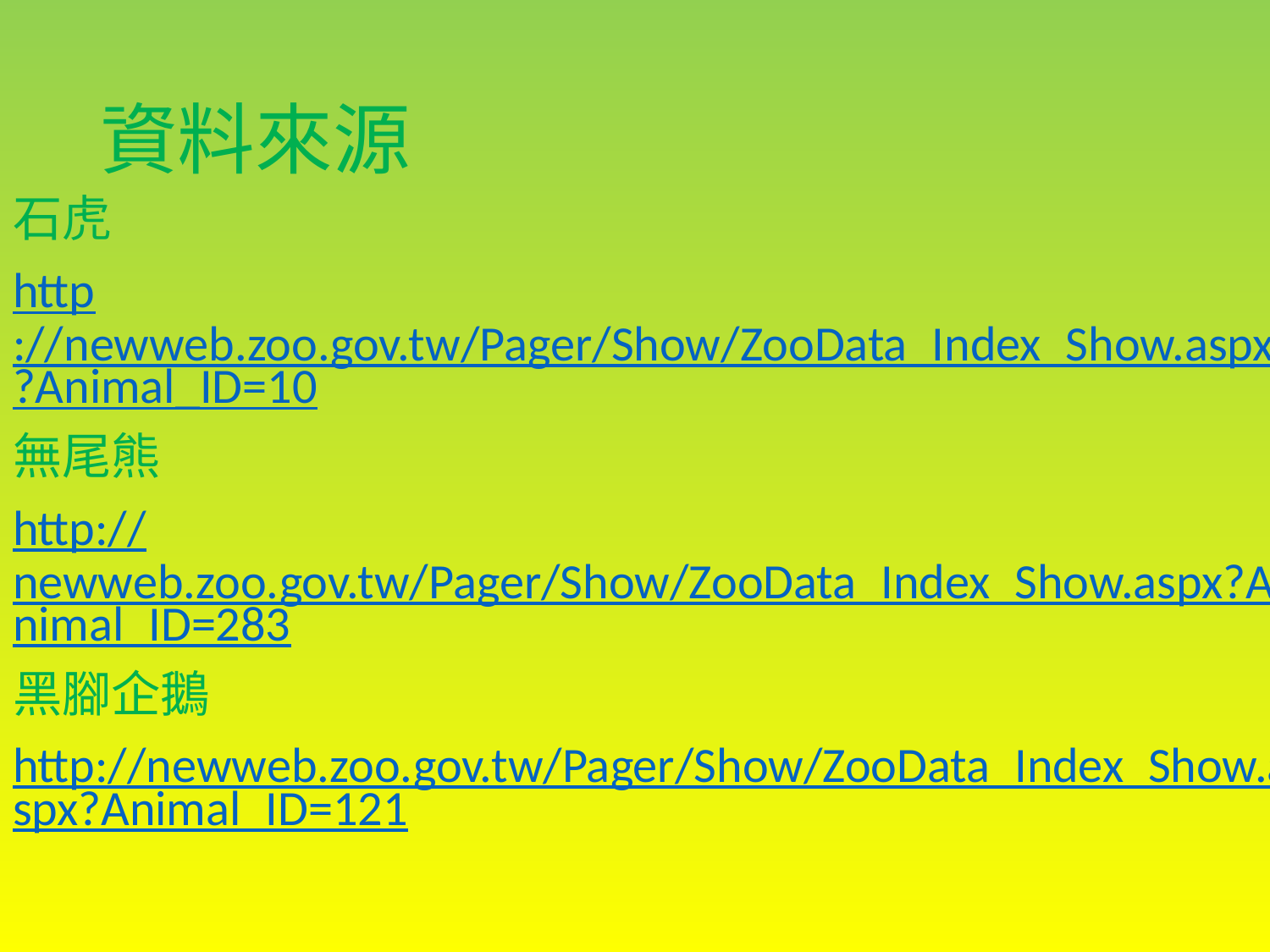

# 資料來源
石虎
http://newweb.zoo.gov.tw/Pager/Show/ZooData_Index_Show.aspx?Animal_ID=10
無尾熊
http://newweb.zoo.gov.tw/Pager/Show/ZooData_Index_Show.aspx?Animal_ID=283
黑腳企鵝
http://newweb.zoo.gov.tw/Pager/Show/ZooData_Index_Show.aspx?Animal_ID=121